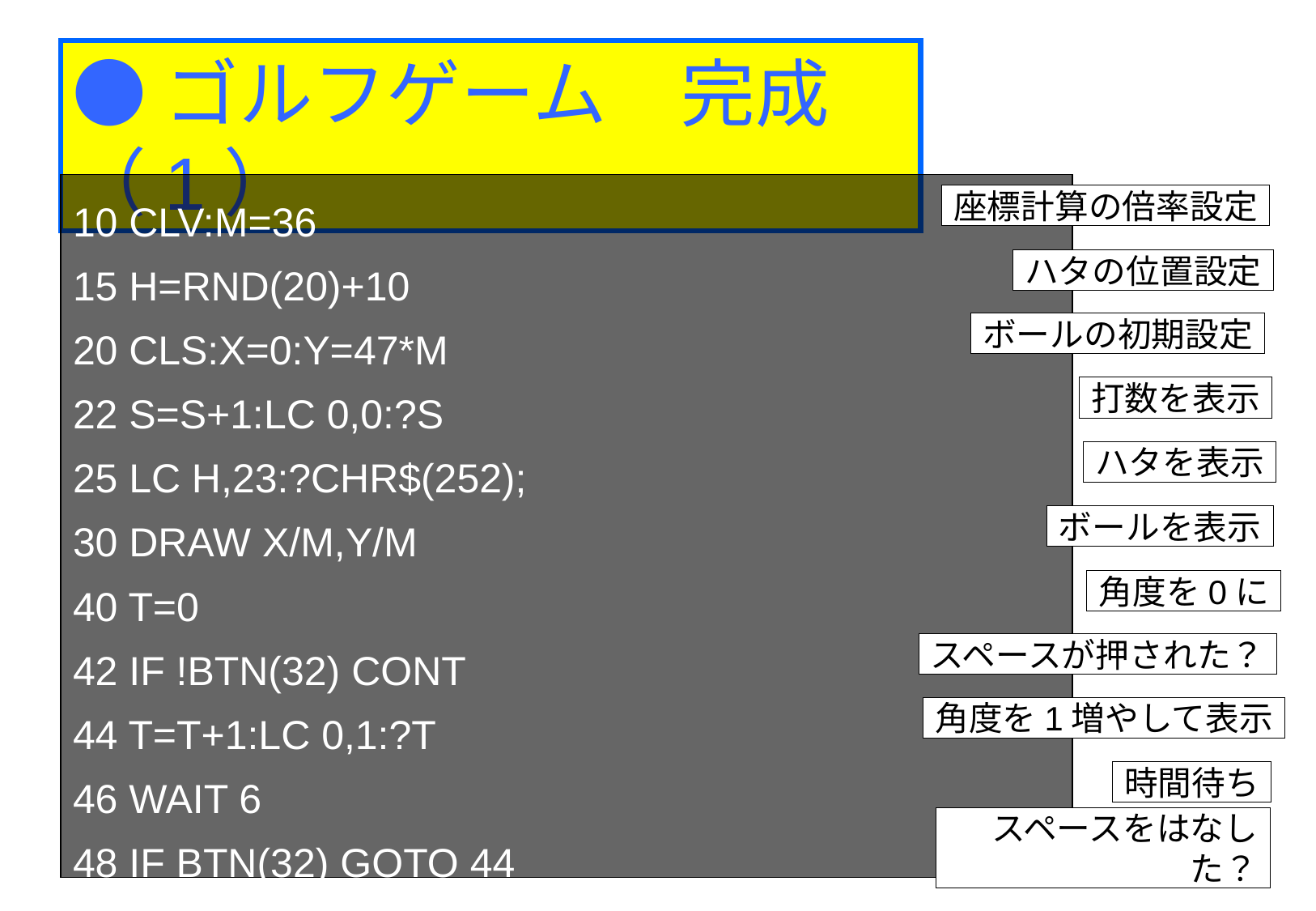

●ゴルフゲーム　完成（1）
10 CLV:M=36
15 H=RND(20)+10
20 CLS:X=0:Y=47*M
22 S=S+1:LC 0,0:?S
25 LC H,23:?CHR$(252);
30 DRAW X/M,Y/M
40 T=0
42 IF !BTN(32) CONT
44 T=T+1:LC 0,1:?T
46 WAIT 6
48 IF BTN(32) GOTO 44
座標計算の倍率設定
ハタの位置設定
ボールの初期設定
打数を表示
ハタを表示
ボールを表示
角度を0に
スペースが押された？
角度を1増やして表示
時間待ち
スペースをはなした？